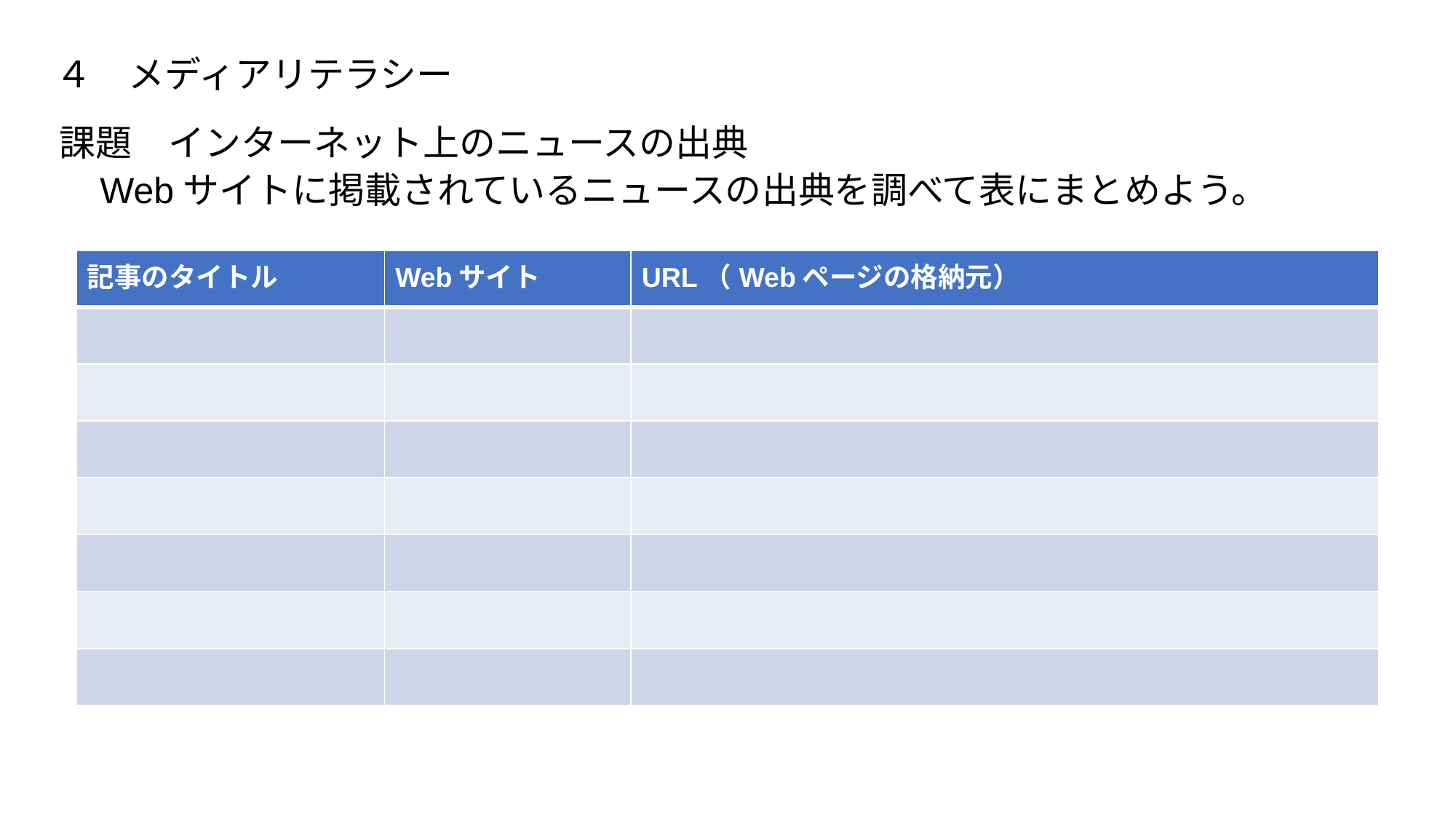

# ４　メディアリテラシー
課題　インターネット上のニュースの出典
Webサイトに掲載されているニュースの出典を調べて表にまとめよう。
| 記事のタイトル | Webサイト | URL（Webページの格納元） |
| --- | --- | --- |
|  |  |  |
|  |  |  |
|  |  |  |
|  |  |  |
|  |  |  |
|  |  |  |
|  |  |  |